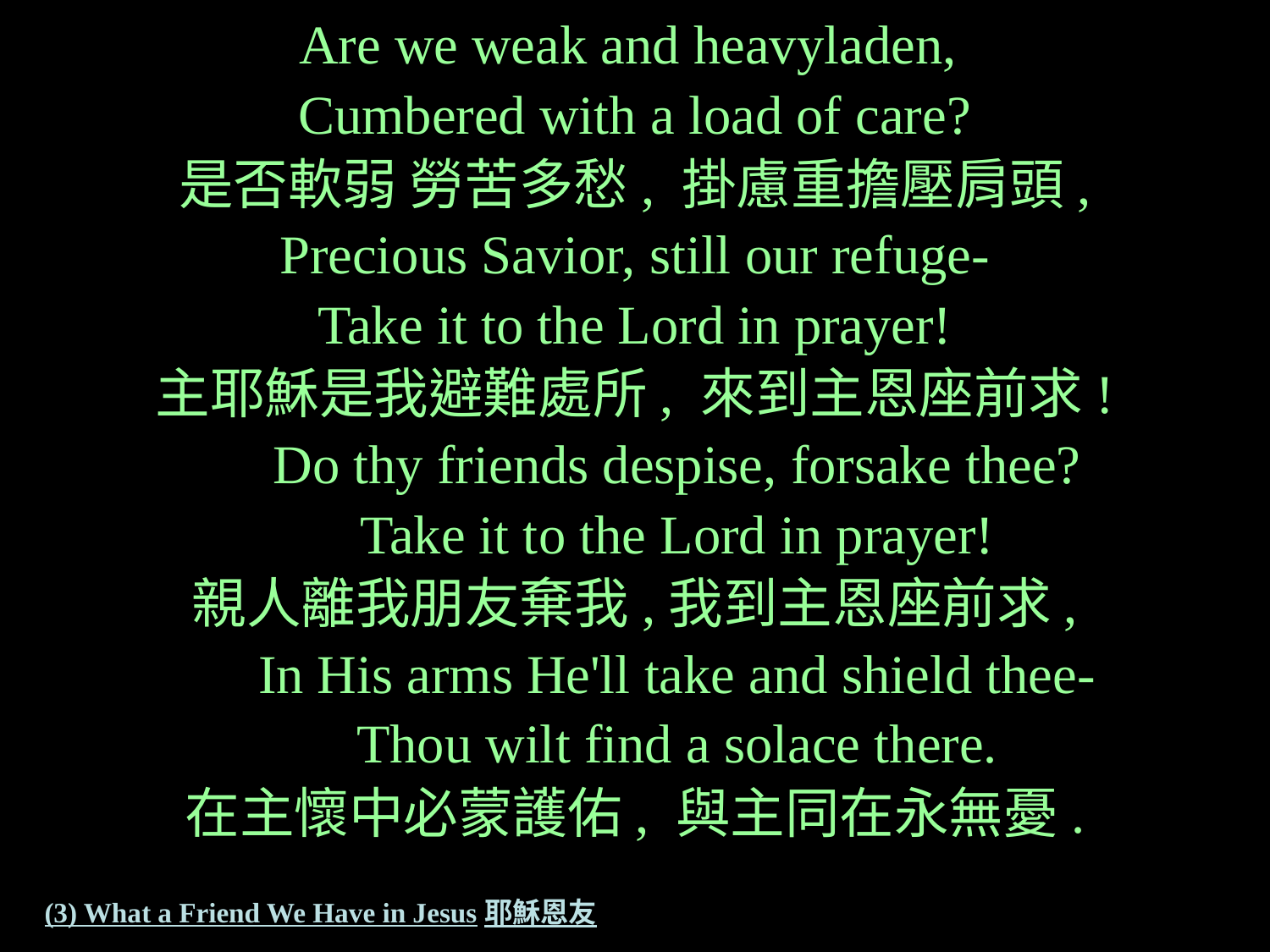

Are we weak and heavyladen,
Cumbered with a load of care?
是否軟弱 勞苦多愁, 掛慮重擔壓肩頭,
Precious Savior, still our refuge-
Take it to the Lord in prayer!
主耶穌是我避難處所, 來到主恩座前求!
	Do thy friends despise, forsake thee?
	Take it to the Lord in prayer!
親人離我朋友棄我,我到主恩座前求,
	In His arms He'll take and shield thee-
	Thou wilt find a solace there.
在主懷中必蒙護佑, 與主同在永無憂.
# (3) What a Friend We Have in Jesus耶穌恩友